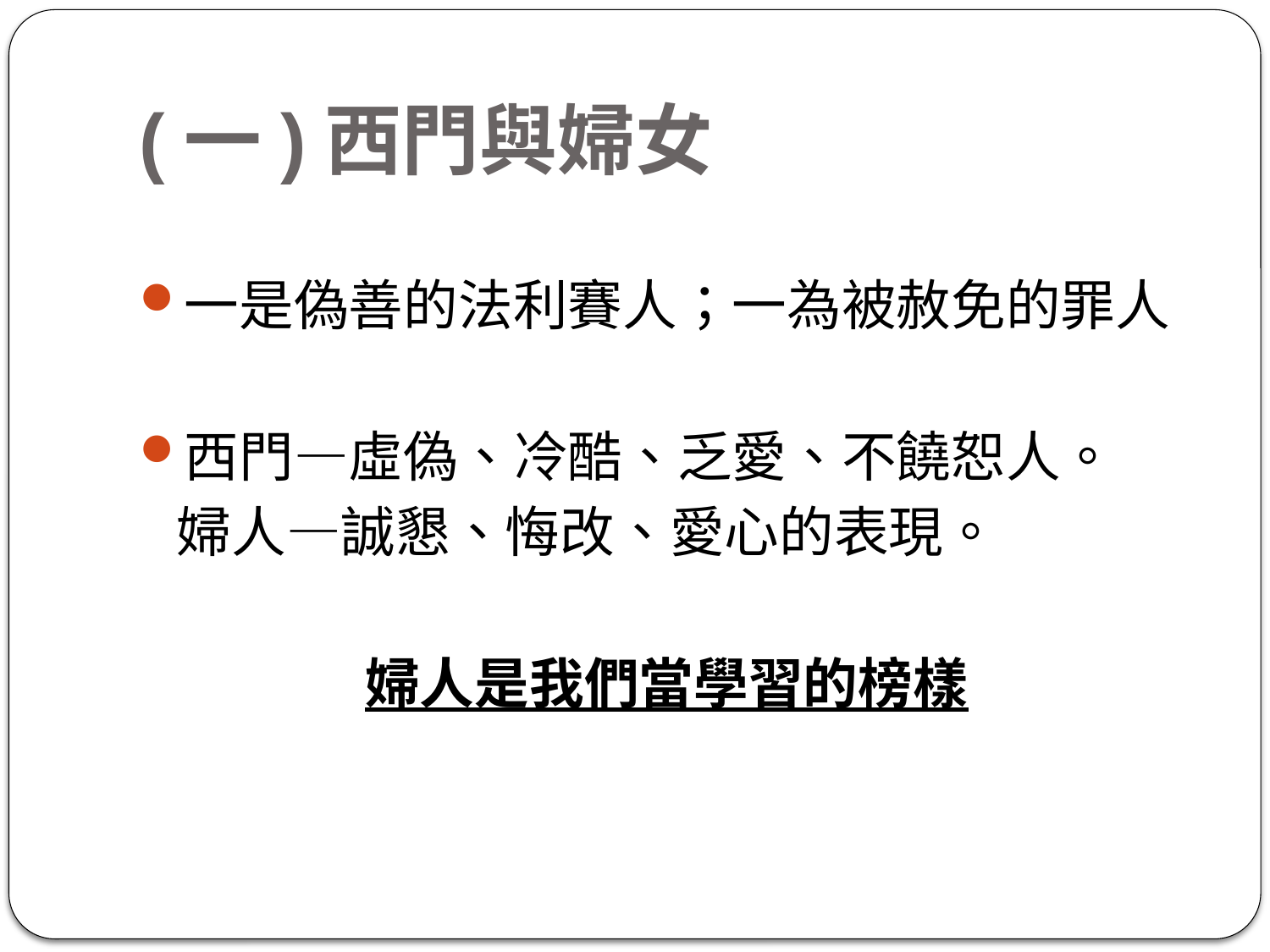

# (一)西門與婦女

一是偽善的法利賽人；一為被赦免的罪人

西門—虛偽、冷酷、乏愛、不饒恕人。
  婦人—誠懇、悔改、愛心的表現。

婦人是我們當學習的榜樣